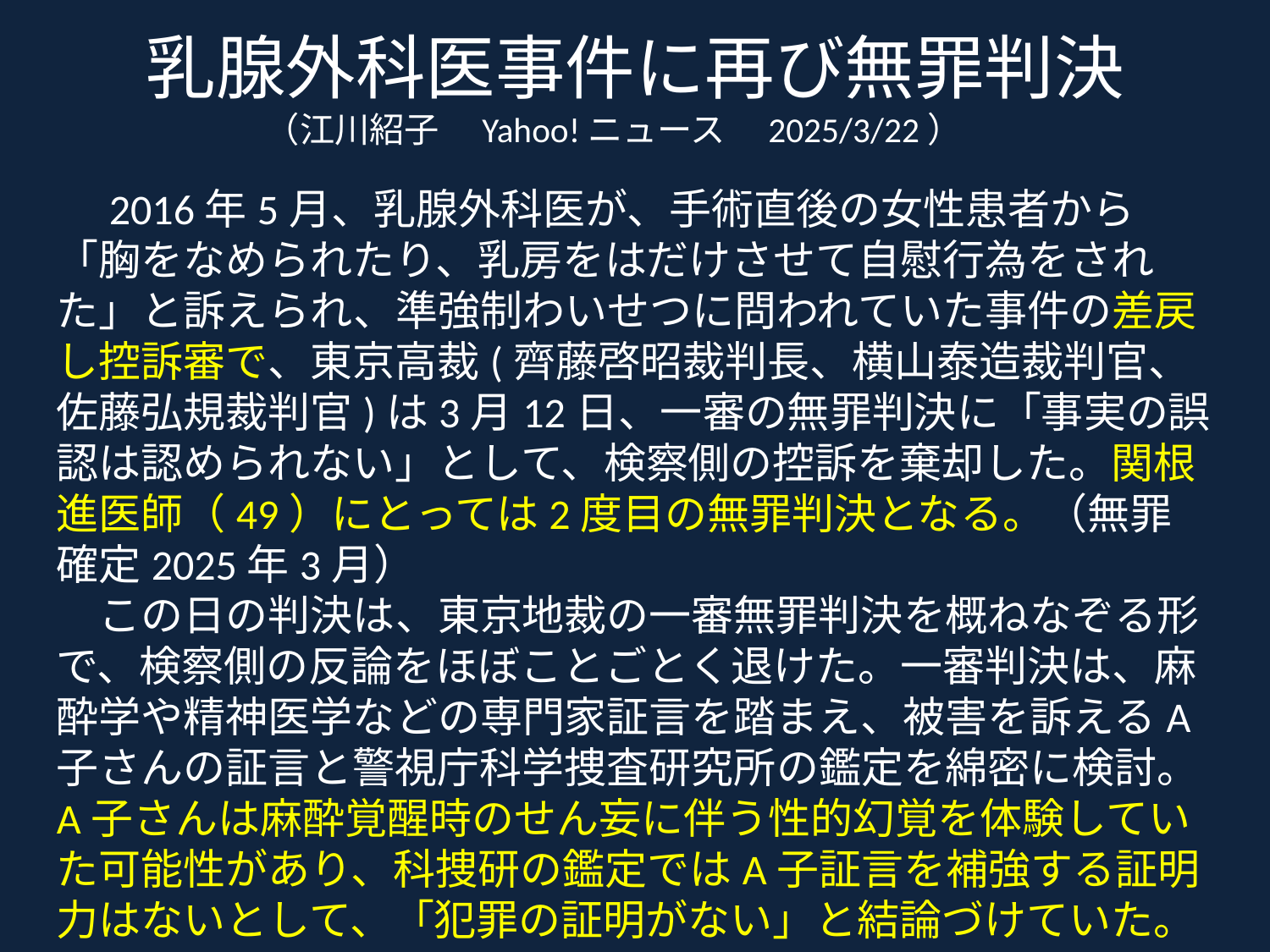

# 乳腺外科医事件に再び無罪判決 （江川紹子　Yahoo!ニュース　2025/3/22）
　2016年5月、乳腺外科医が、手術直後の女性患者から「胸をなめられたり、乳房をはだけさせて自慰行為をされた」と訴えられ、準強制わいせつに問われていた事件の差戻し控訴審で、東京高裁(齊藤啓昭裁判長、横山泰造裁判官、佐藤弘規裁判官)は3月12日、一審の無罪判決に「事実の誤認は認められない」として、検察側の控訴を棄却した。関根進医師（49）にとっては2度目の無罪判決となる。（無罪確定2025年3月）
　この日の判決は、東京地裁の一審無罪判決を概ねなぞる形で、検察側の反論をほぼことごとく退けた。一審判決は、麻酔学や精神医学などの専門家証言を踏まえ、被害を訴えるA子さんの証言と警視庁科学捜査研究所の鑑定を綿密に検討。A子さんは麻酔覚醒時のせん妄に伴う性的幻覚を体験していた可能性があり、科捜研の鑑定ではA子証言を補強する証明力はないとして、「犯罪の証明がない」と結論づけていた。